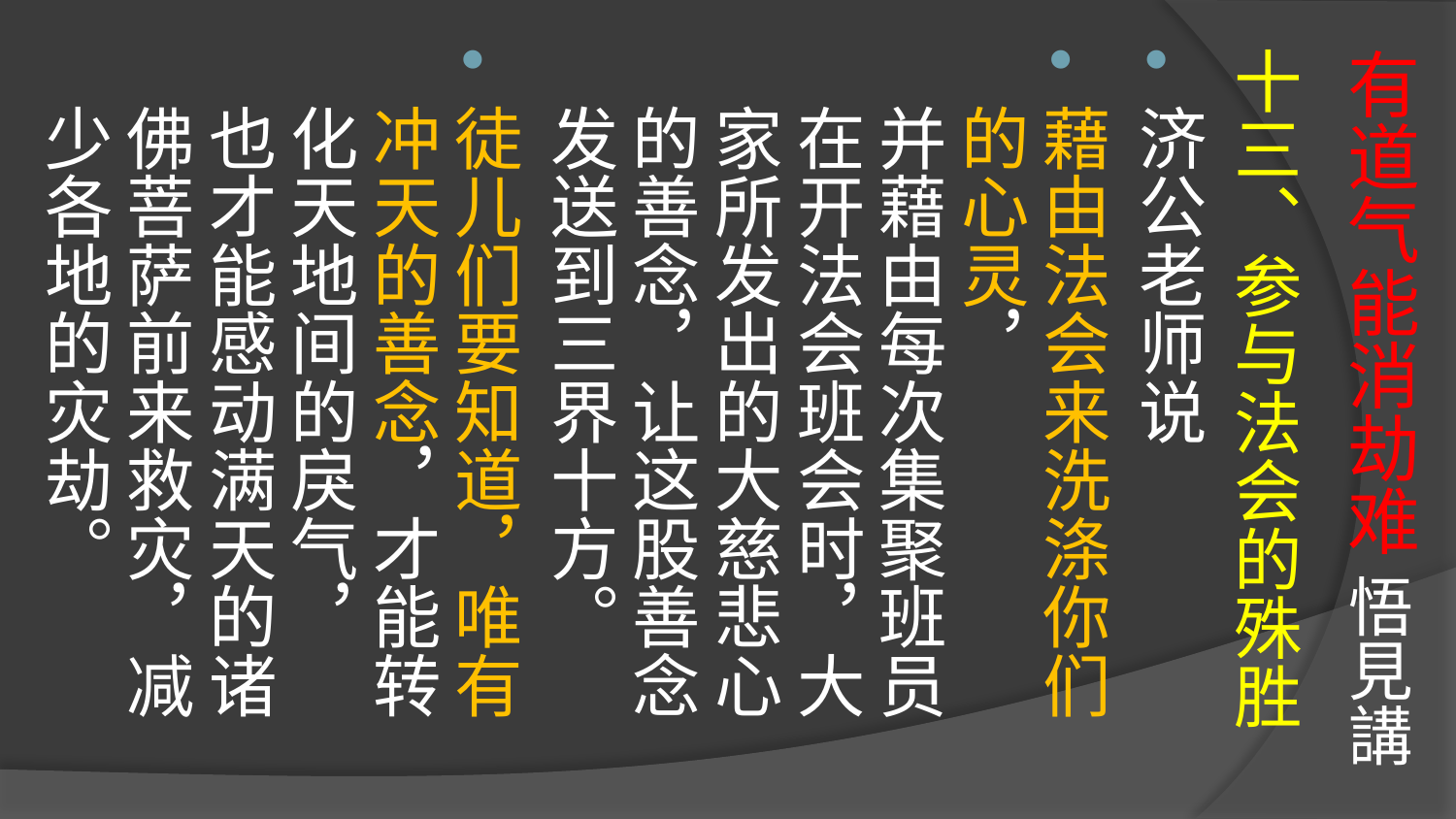

# 有道气能消劫难 悟見講
十三、参与法会的殊胜
济公老师说
藉由法会来洗涤你们的心灵，
并藉由每次集聚班员在开法会班会时，大家所发出的大慈悲心的善念，让这股善念发送到三界十方。
徒儿们要知道，唯有冲天的善念，才能转化天地间的戾气，
也才能感动满天的诸佛菩萨前来救灾，减少各地的灾劫。